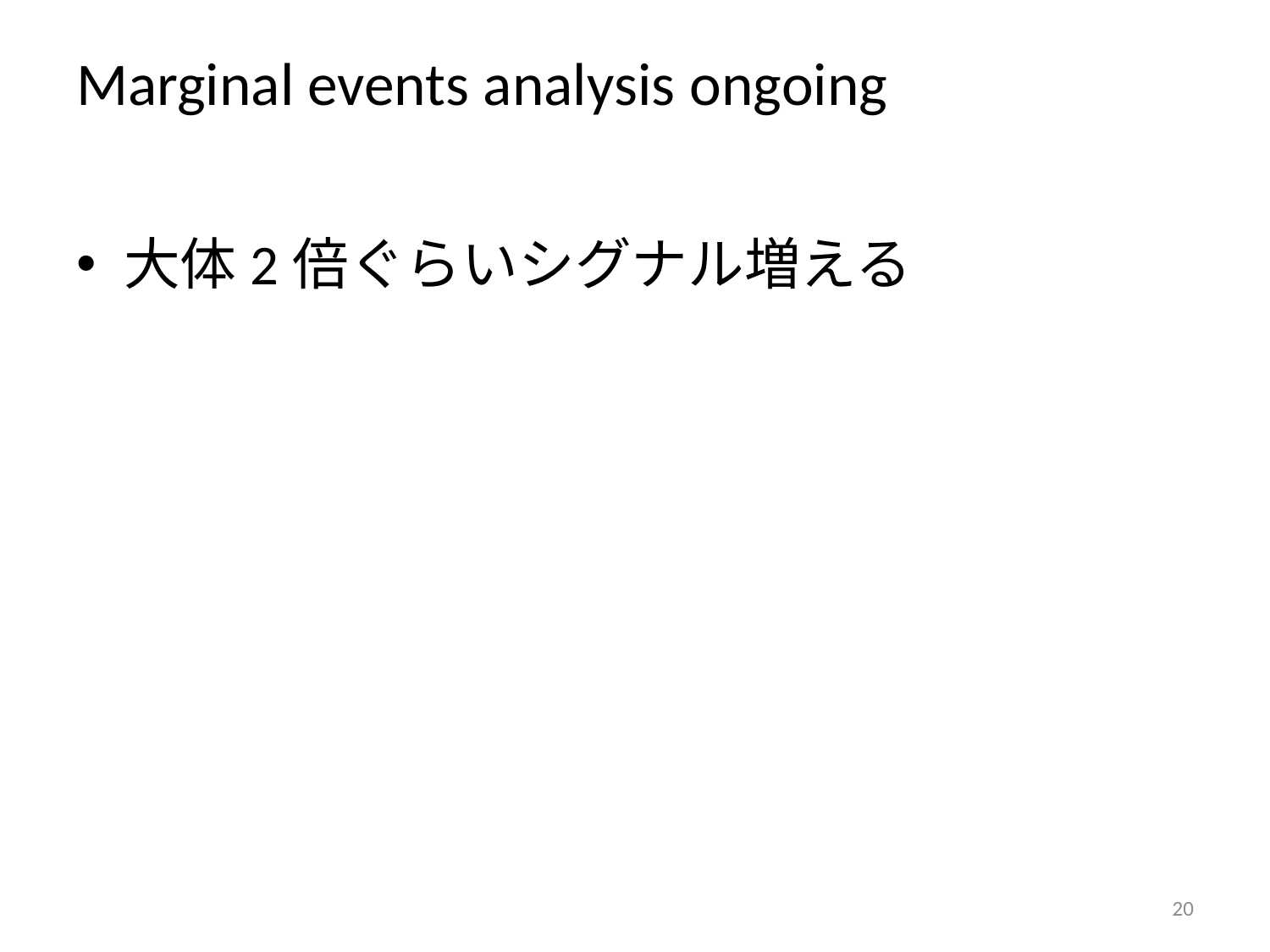

# Marginal events analysis ongoing
大体2倍ぐらいシグナル増える
20